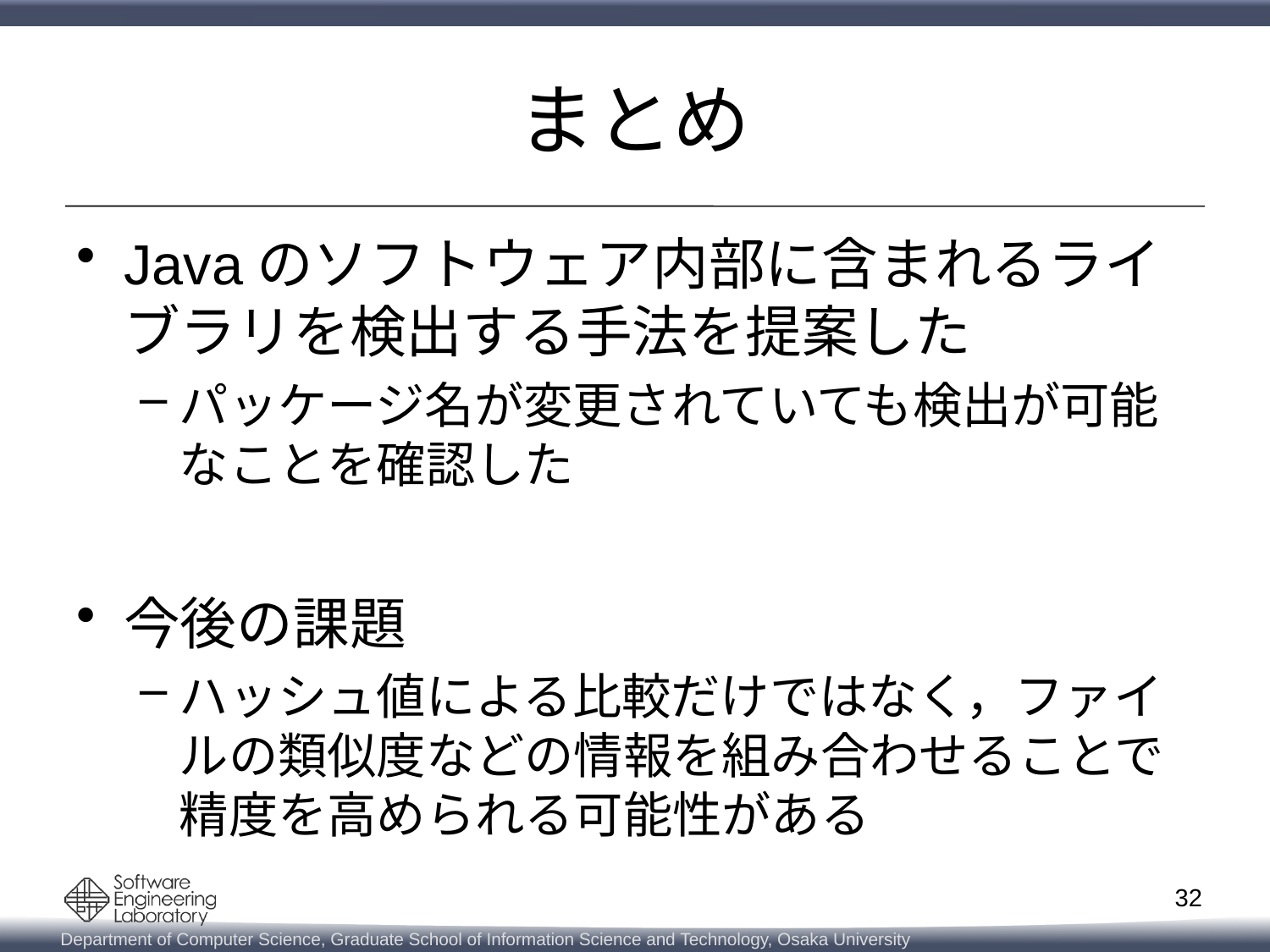

# まとめ
Javaのソフトウェア内部に含まれるライブラリを検出する手法を提案した
パッケージ名が変更されていても検出が可能なことを確認した

今後の課題
ハッシュ値による比較だけではなく，ファイルの類似度などの情報を組み合わせることで精度を高められる可能性がある
32